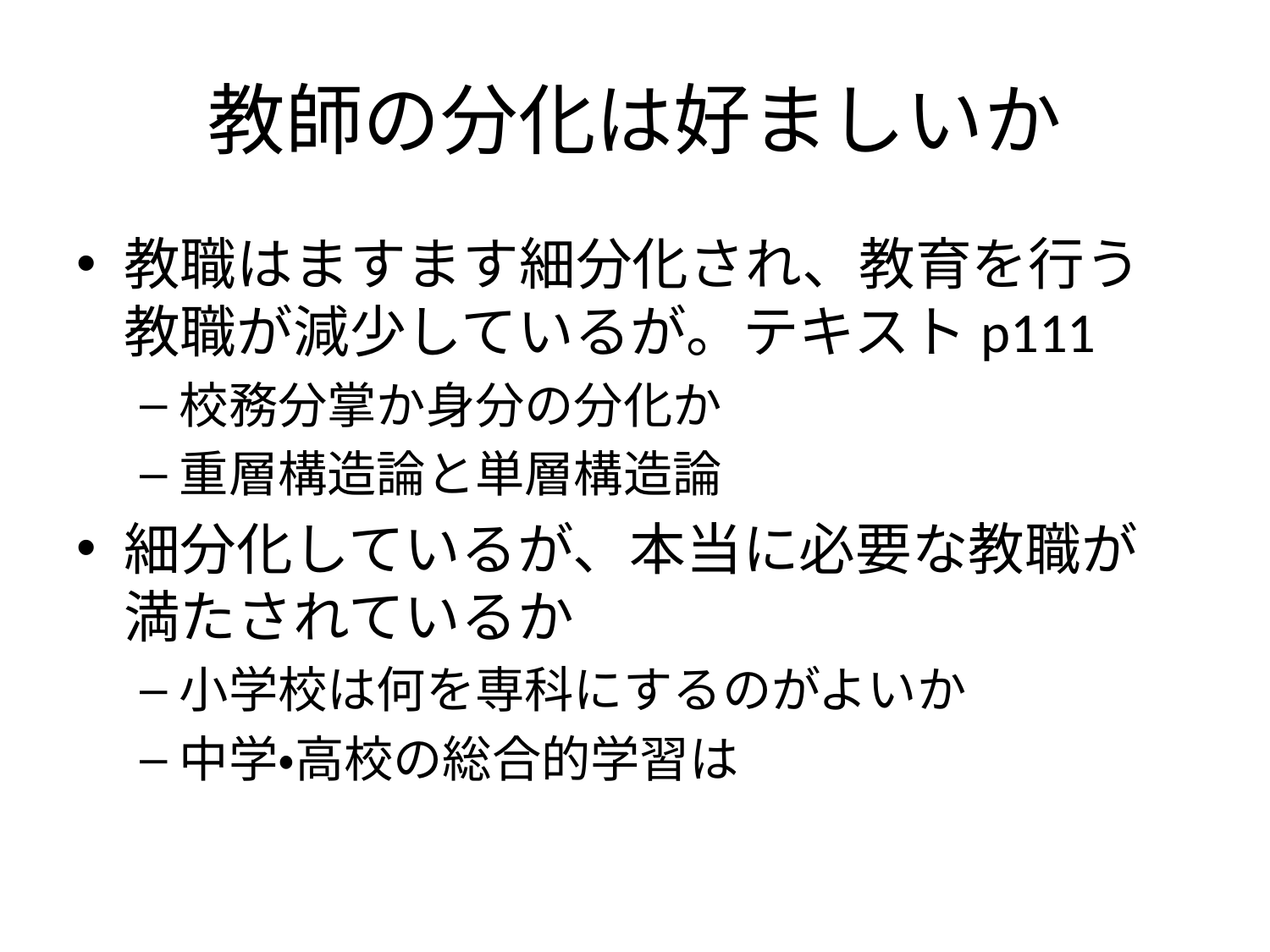

# 教師の分化は好ましいか
教職はますます細分化され、教育を行う教職が減少しているが。テキストp111
校務分掌か身分の分化か
重層構造論と単層構造論
細分化しているが、本当に必要な教職が満たされているか
小学校は何を専科にするのがよいか
中学・高校の総合的学習は